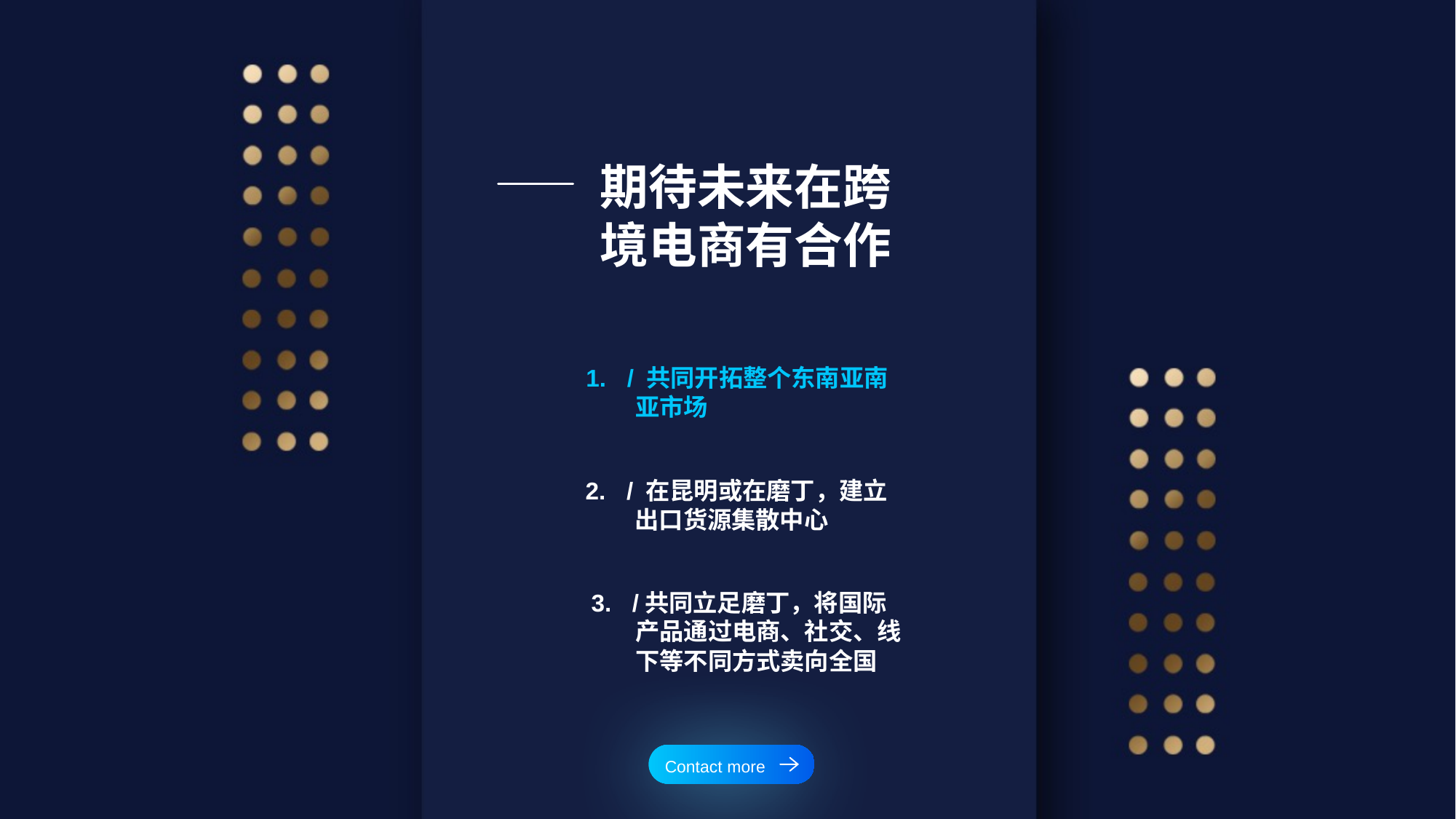

期待未来在跨境电商有合作
/ 共同开拓整个东南亚南
        亚市场
/ 在昆明或在磨丁，建立
        出口货源集散中心

/共同立足磨丁，将国际
       产品通过电商、社交、线
       下等不同方式卖向全国

Contact more